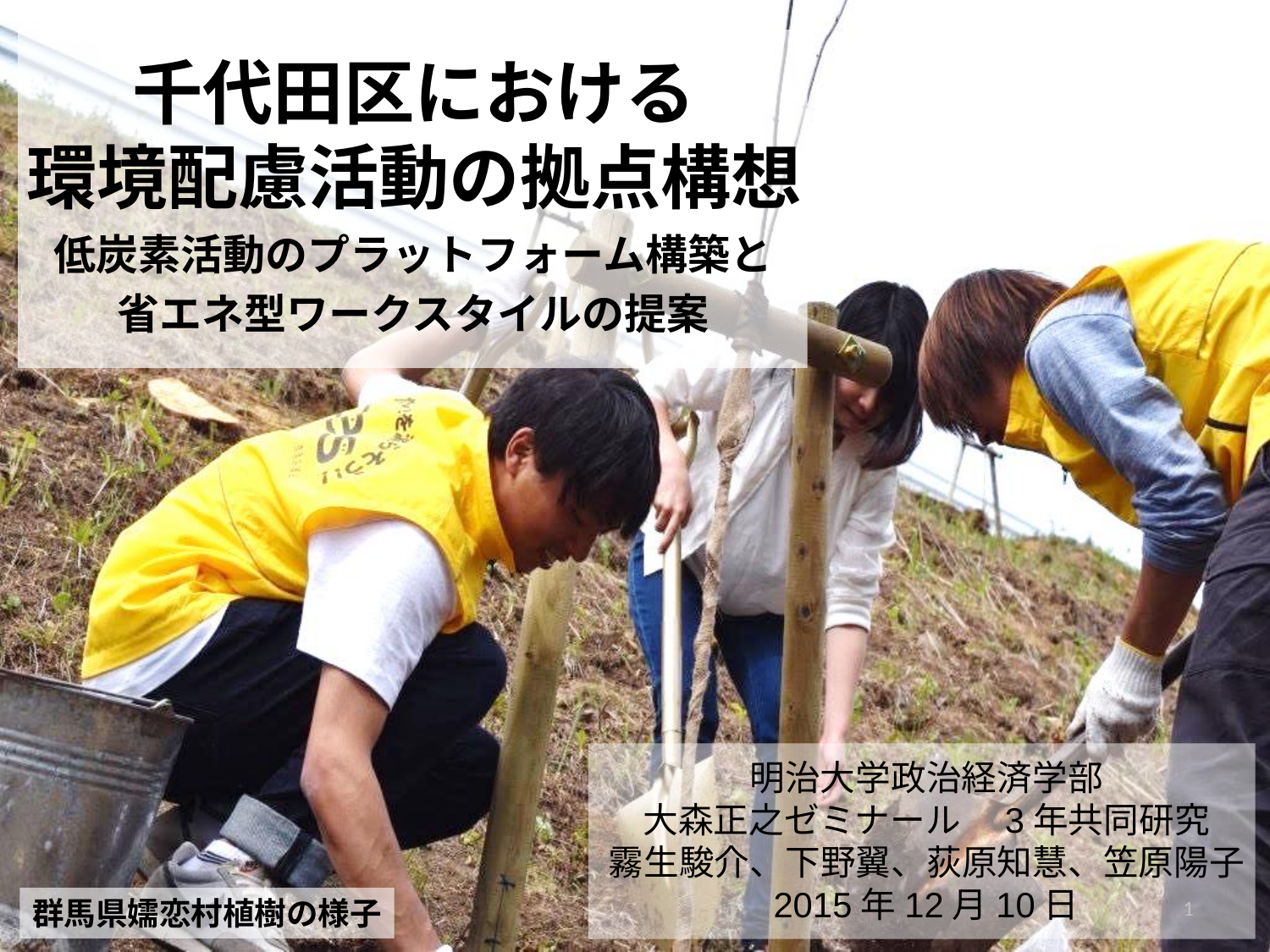

# 千代田区における 環境配慮活動の拠点構想

低炭素活動のプラットフォーム構築と
省エネ型ワークスタイルの提案

明治大学政治経済学部
大森正之ゼミナール　3年共同研究
霧生駿介、下野翼、荻原知慧、笠原陽子
2015年12月10日
1
群馬県嬬恋村植樹の様子